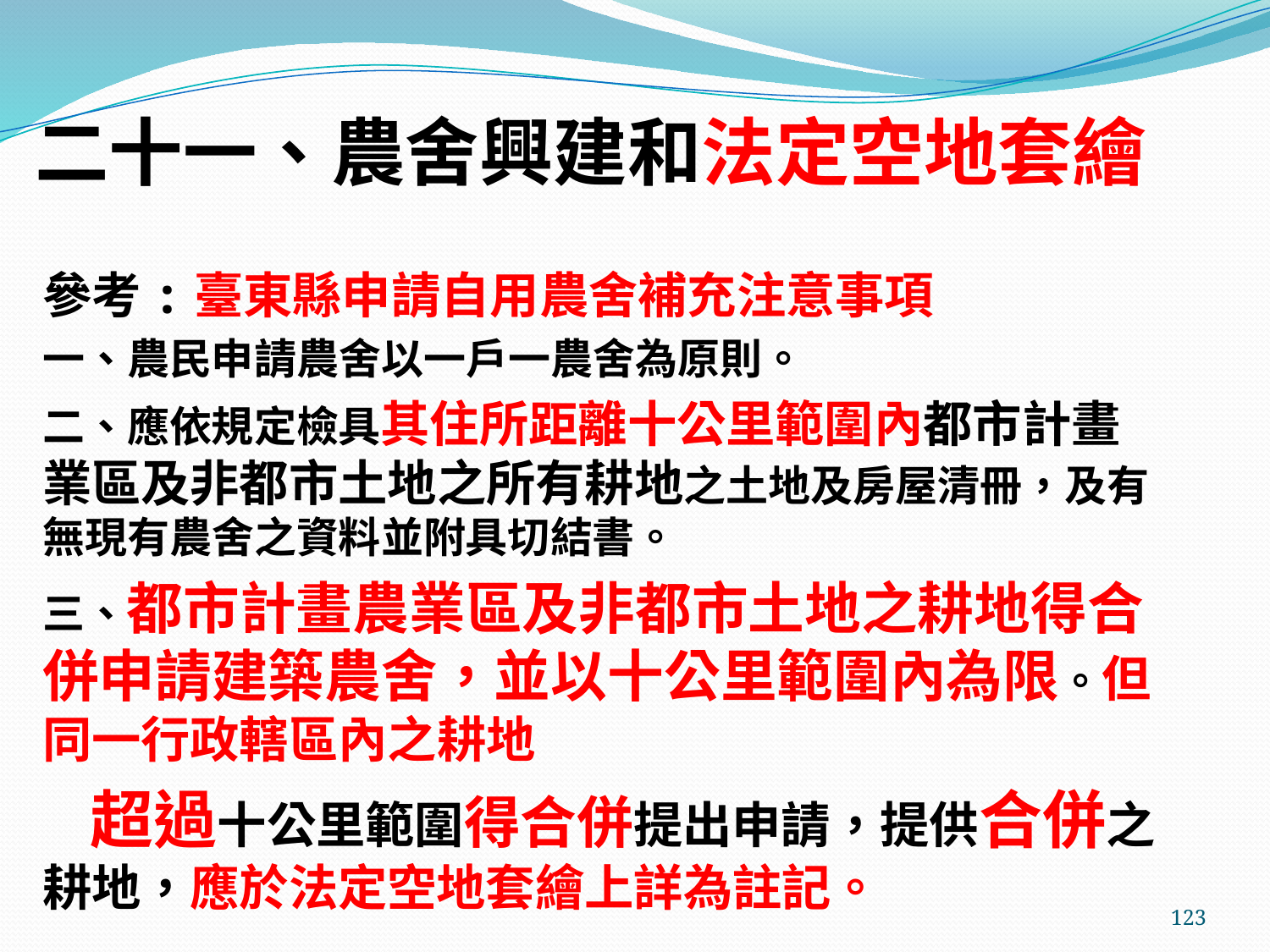

# 二十一、農舍興建和法定空地套繪
參考:臺東縣申請自用農舍補充注意事項
一、農民申請農舍以一戶一農舍為原則。
二、應依規定檢具其住所距離十公里範圍內都市計畫 業區及非都市土地之所有耕地之土地及房屋清冊，及有無現有農舍之資料並附具切結書。
三、都市計畫農業區及非都市土地之耕地得合併申請建築農舍，並以十公里範圍內為限。但同一行政轄區內之耕地
    超過十公里範圍得合併提出申請，提供合併之耕地，應於法定空地套繪上詳為註記。
123